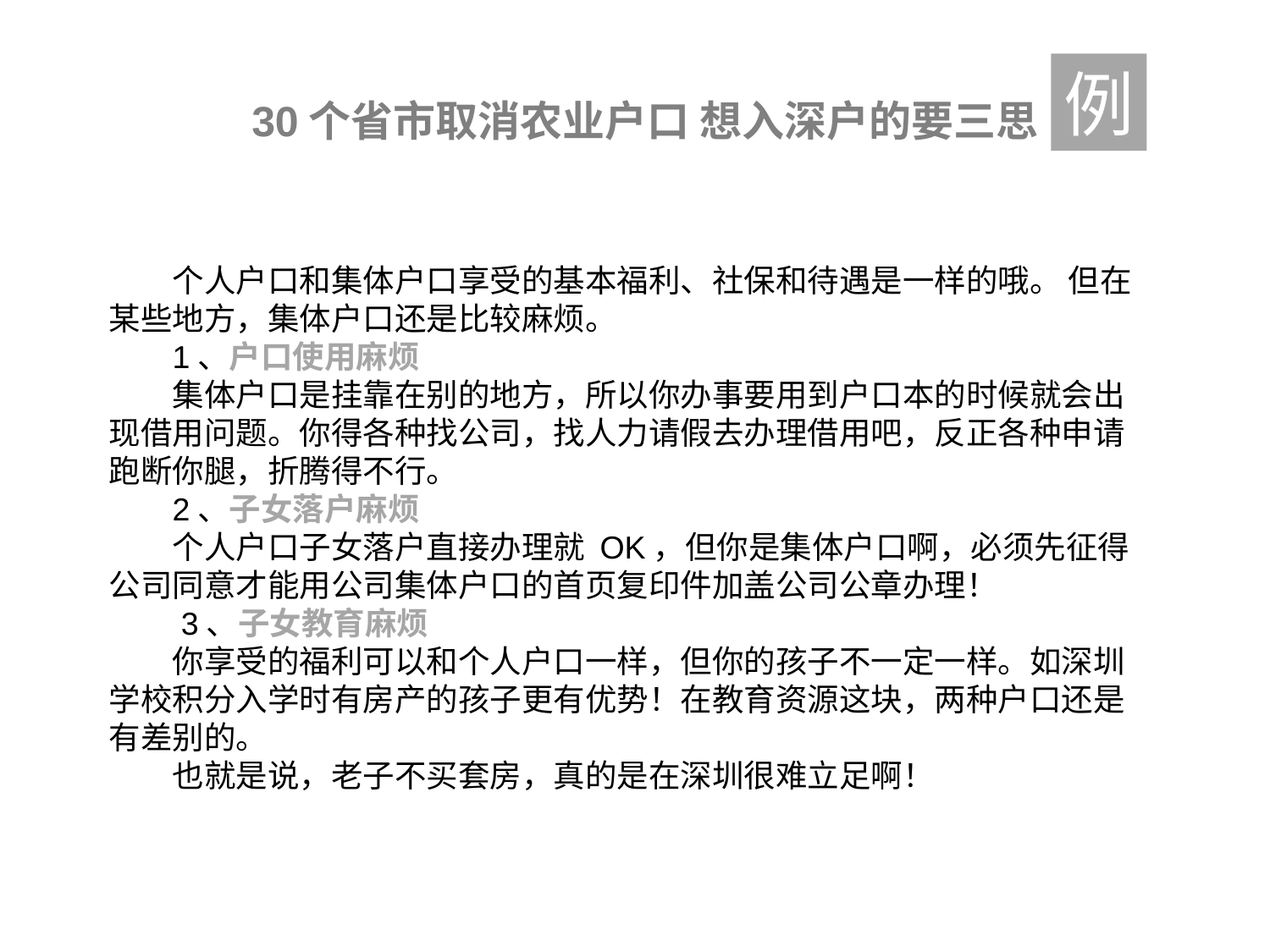

例
30个省市取消农业户口 想入深户的要三思
个人户口和集体户口享受的基本福利、社保和待遇是一样的哦。 但在某些地方，集体户口还是比较麻烦。
1、户口使用麻烦
集体户口是挂靠在别的地方，所以你办事要用到户口本的时候就会出现借用问题。你得各种找公司，找人力请假去办理借用吧，反正各种申请跑断你腿，折腾得不行。
2、子女落户麻烦
个人户口子女落户直接办理就 OK，但你是集体户口啊，必须先征得公司同意才能用公司集体户口的首页复印件加盖公司公章办理！
 3、子女教育麻烦
你享受的福利可以和个人户口一样，但你的孩子不一定一样。如深圳学校积分入学时有房产的孩子更有优势！在教育资源这块，两种户口还是有差别的。
也就是说，老子不买套房，真的是在深圳很难立足啊！